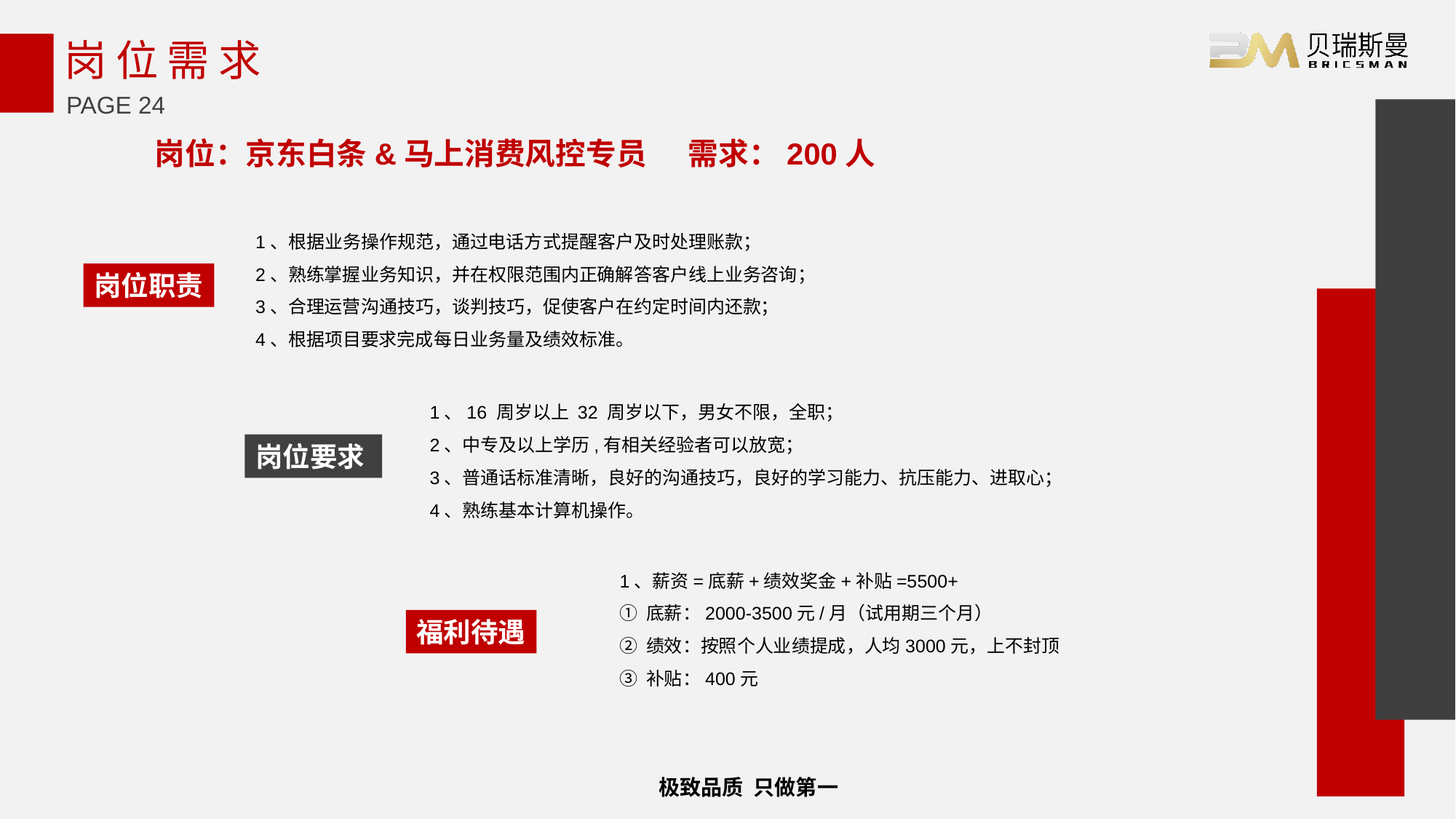

# 岗位需求

岗位：京东白条&马上消费风控专员      需求：200人

1、根据业务操作规范，通过电话方式提醒客户及时处理账款；
2、熟练掌握业务知识，并在权限范围内正确解答客户线上业务咨询；
3、合理运营沟通技巧，谈判技巧，促使客户在约定时间内还款；
4、根据项目要求完成每日业务量及绩效标准。
岗位职责

1、16 周岁以上 32 周岁以下，男女不限，全职；
2、中专及以上学历,有相关经验者可以放宽；
3、普通话标准清晰，良好的沟通技巧，良好的学习能力、抗压能力、进取心；
4、熟练基本计算机操作。
岗位要求
1、薪资=底薪+绩效奖金+补贴=5500+
① 底薪：2000-3500元/月（试用期三个月）
② 绩效：按照个人业绩提成，人均3000元，上不封顶
③ 补贴：400元
福利待遇